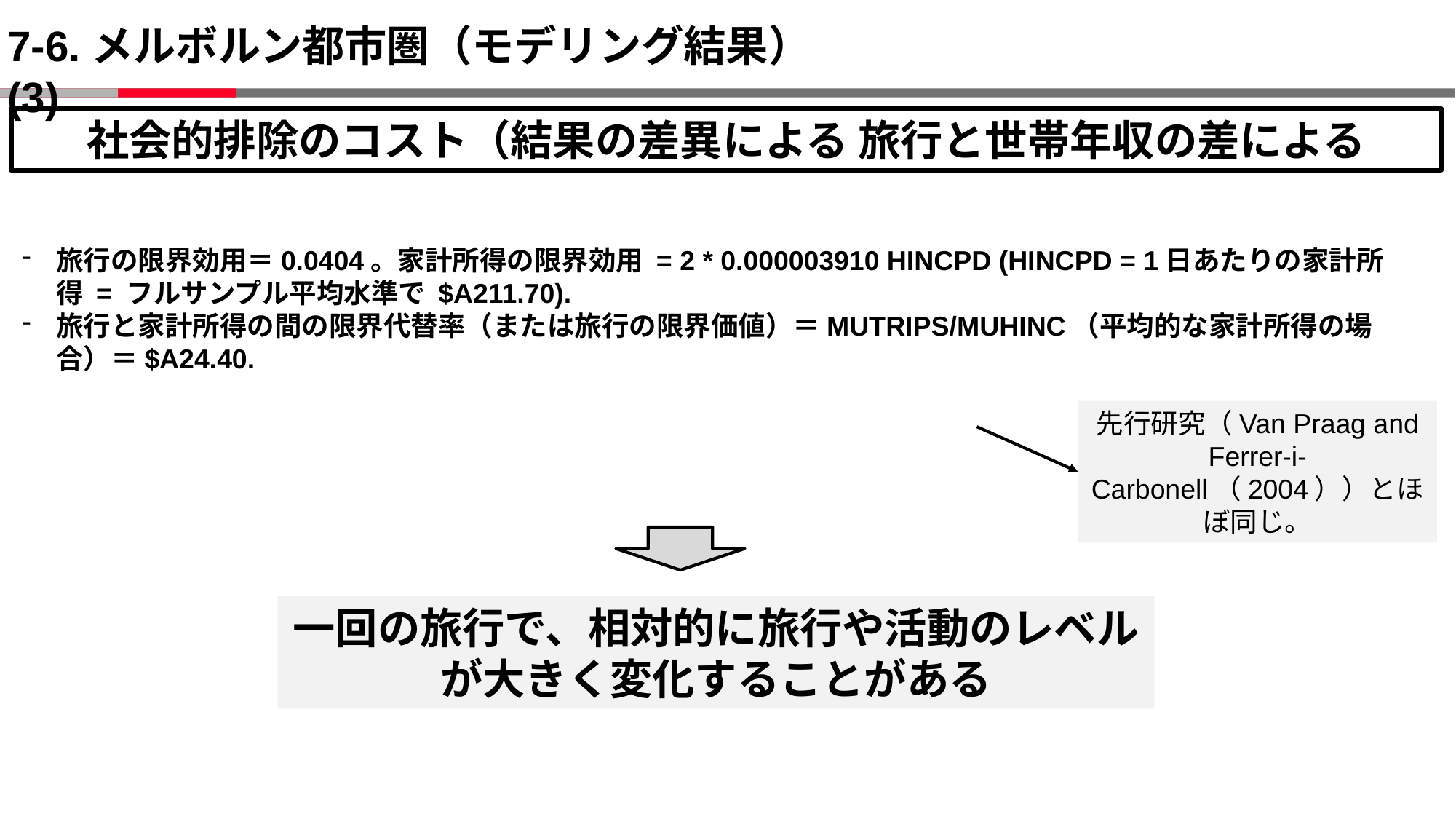

# 7-6.メルボルン都市圏（モデリング結果）(3)
社会的排除のコスト（結果の差異による 旅行と世帯年収の差による
旅行の限界効用＝0.0404。家計所得の限界効用 = 2 * 0.000003910 HINCPD (HINCPD = 1日あたりの家計所得 = フルサンプル平均水準で $A211.70).
旅行と家計所得の間の限界代替率（または旅行の限界価値）＝MUTRIPS/MUHINC（平均的な家計所得の場合）＝$A24.40.
先行研究（Van Praag and Ferrer-i-Carbonell（2004））とほぼ同じ。

一回の旅行で、相対的に旅行や活動のレベルが大きく変化することがある